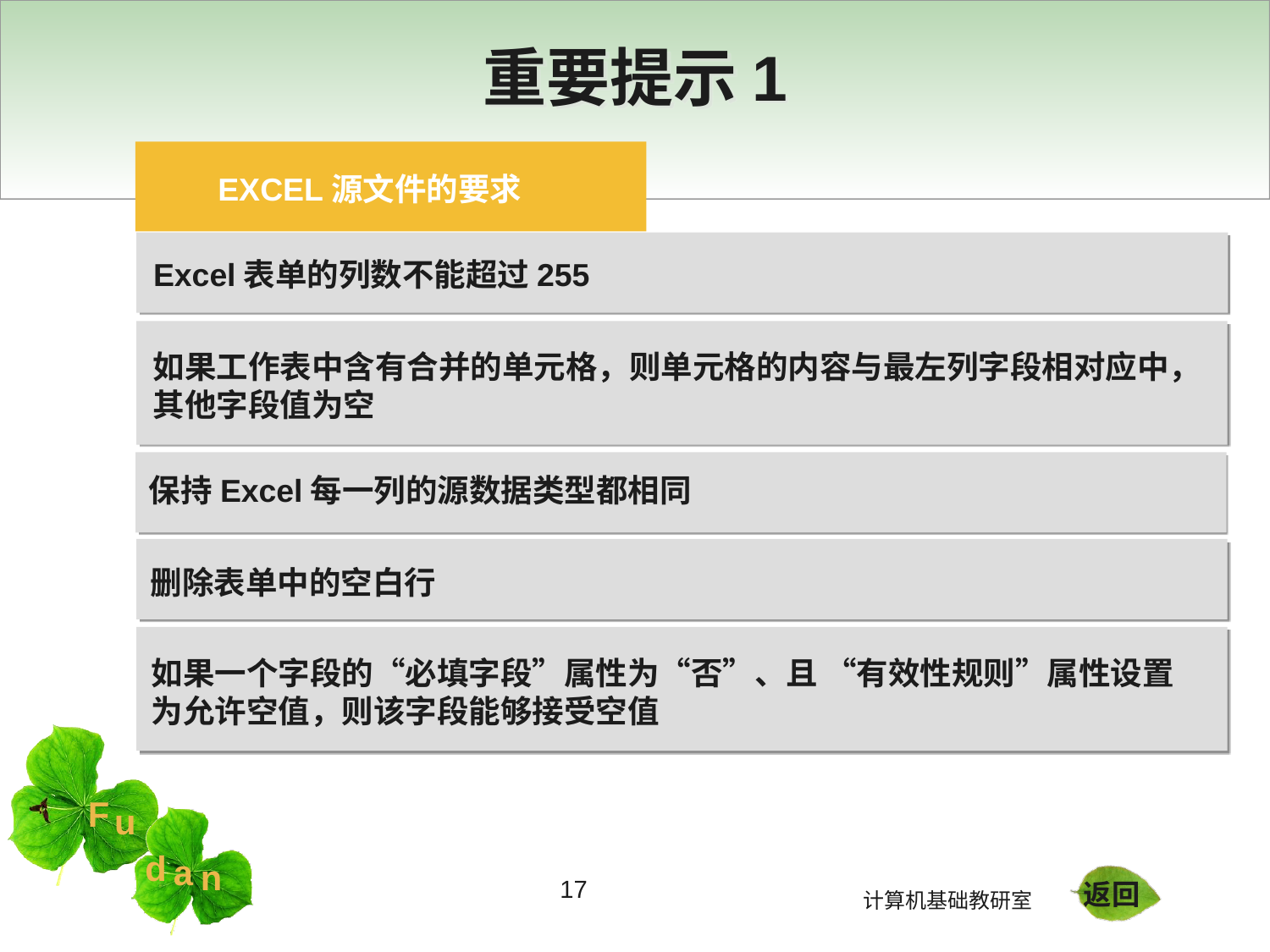

# 重要提示1

EXCEL源文件的要求

Excel表单的列数不能超过255

如果工作表中含有合并的单元格，则单元格的内容与最左列字段相对应中，其他字段值为空

保持Excel每一列的源数据类型都相同

删除表单中的空白行

如果一个字段的“必填字段”属性为“否”、且 “有效性规则”属性设置为允许空值，则该字段能够接受空值
17
返回